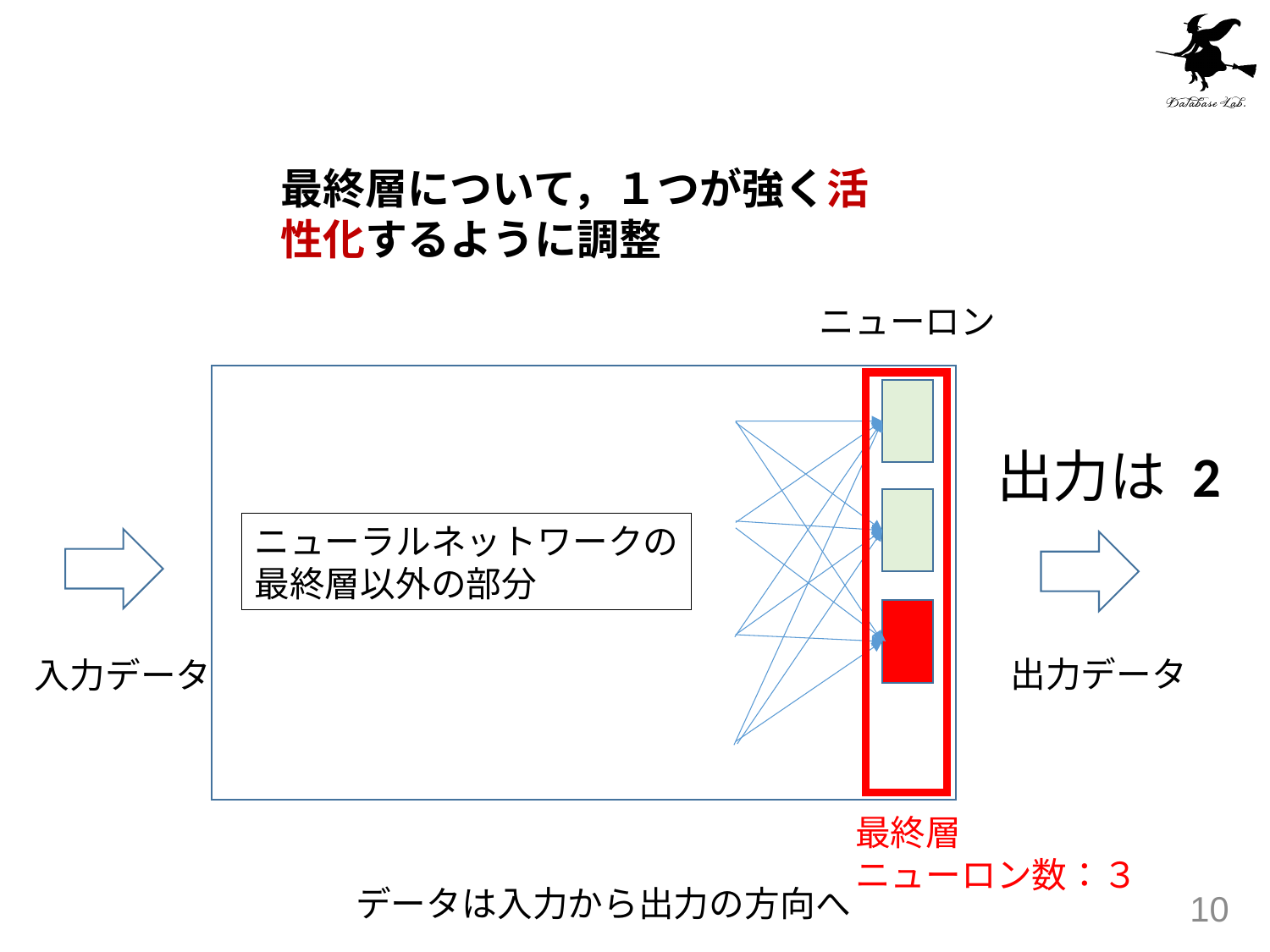

最終層について，１つが強く活性化するように調整
ニューロン

出力は 2

ニューラルネットワークの
最終層以外の部分

出力データ
入力データ
最終層
ニューロン数：３
データは入力から出力の方向へ
10